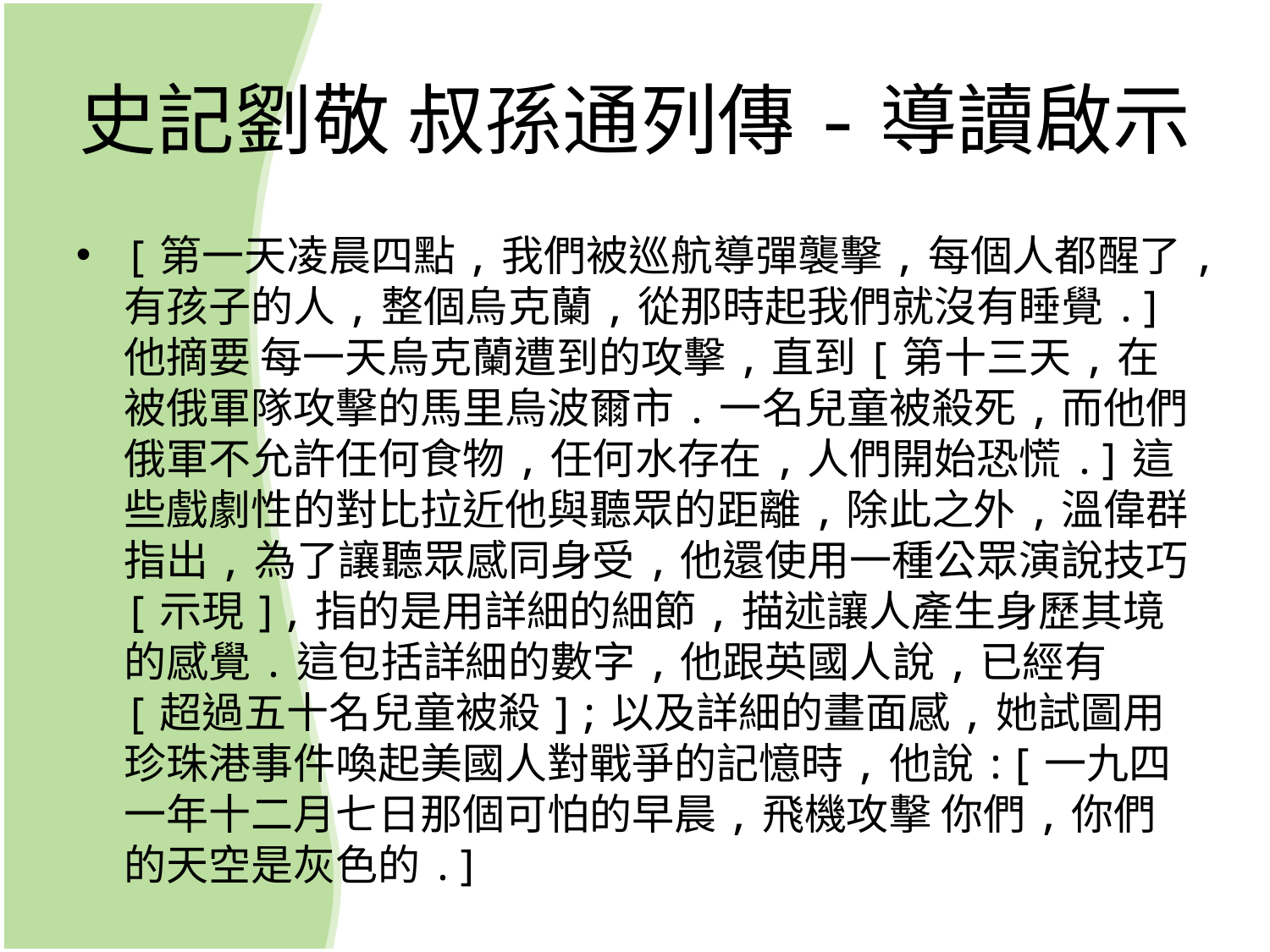

# 史記劉敬 叔孫通列傳-導讀啟示
[第一天凌晨四點,我們被巡航導彈襲擊,每個人都醒了,有孩子的人,整個烏克蘭,從那時起我們就沒有睡覺.]他摘要 每一天烏克蘭遭到的攻擊,直到[第十三天,在被俄軍隊攻擊的馬里烏波爾市.一名兒童被殺死,而他們俄軍不允許任何食物,任何水存在,人們開始恐慌.]這些戲劇性的對比拉近他與聽眾的距離,除此之外,溫偉群指出,為了讓聽眾感同身受,他還使用一種公眾演說技巧[示現],指的是用詳細的細節,描述讓人產生身歷其境的感覺.這包括詳細的數字,他跟英國人說,已經有[超過五十名兒童被殺];以及詳細的畫面感,她試圖用珍珠港事件喚起美國人對戰爭的記憶時,他說:[一九四一年十二月七日那個可怕的早晨,飛機攻擊 你們,你們的天空是灰色的.]